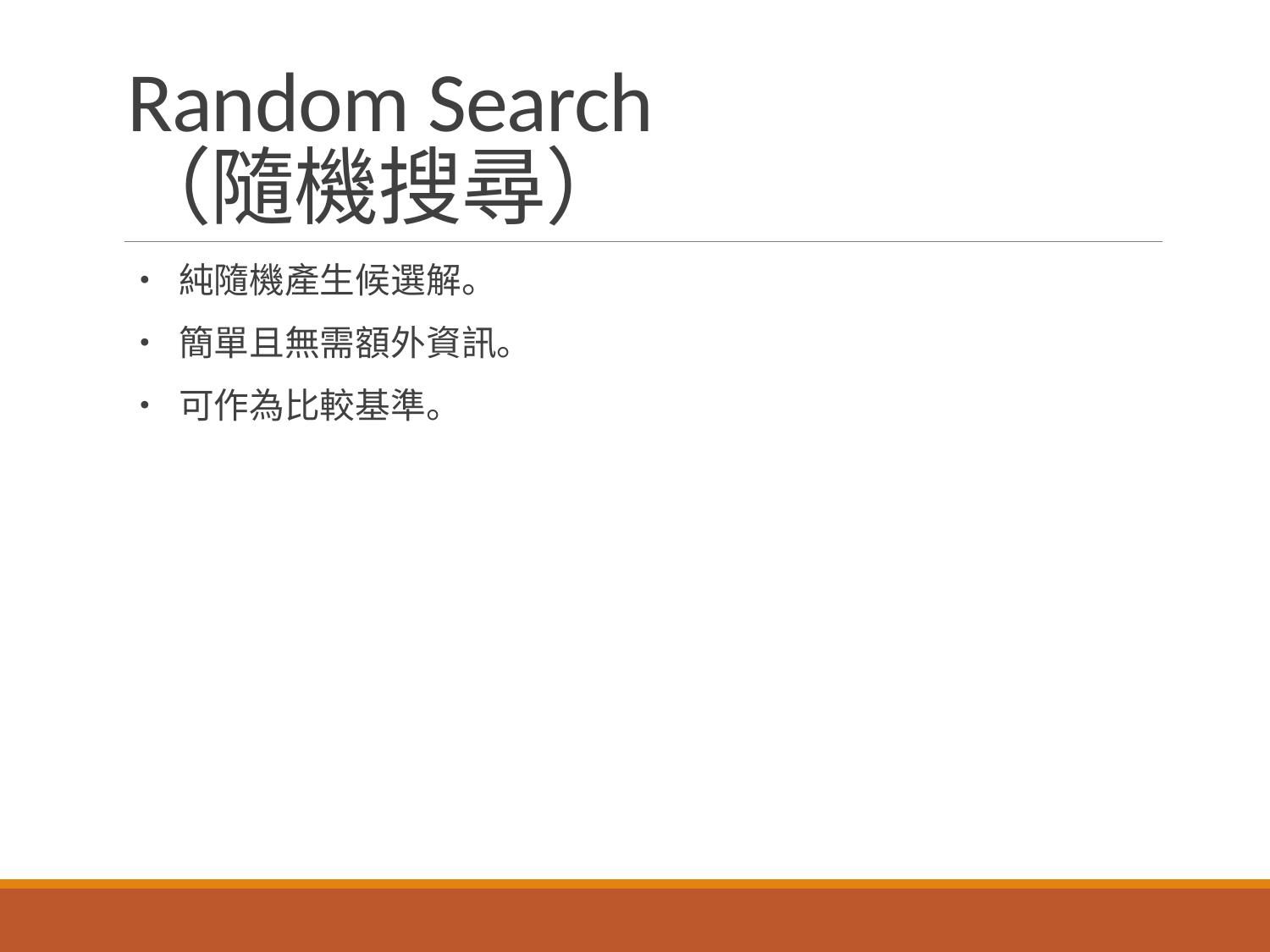

# Random Search （隨機搜尋）
• 純隨機產生候選解。
• 簡單且無需額外資訊。
• 可作為比較基準。